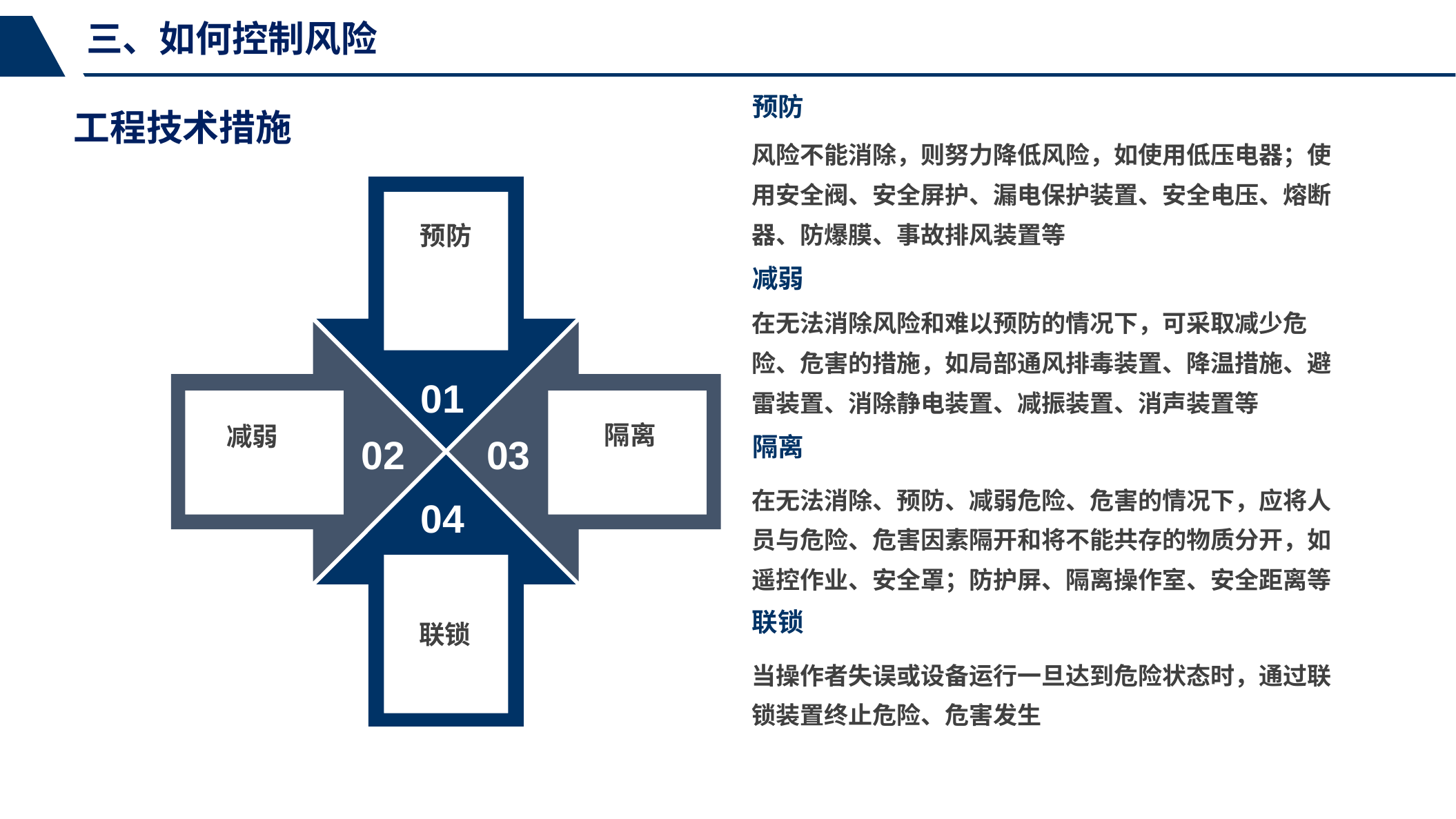

三、如何控制风险

预防
工程技术措施
风险不能消除，则努力降低风险，如使用低压电器；使用安全阀、安全屏护、漏电保护装置、安全电压、熔断器、防爆膜、事故排风装置等

预防
减弱
在无法消除风险和难以预防的情况下，可采取减少危险、危害的措施，如局部通风排毒装置、降温措施、避雷装置、消除静电装置、减振装置、消声装置等

01
隔离
减弱
02
03
隔离

在无法消除、预防、减弱危险、危害的情况下，应将人员与危险、危害因素隔开和将不能共存的物质分开，如遥控作业、安全罩；防护屏、隔离操作室、安全距离等
04
联锁
联锁
当操作者失误或设备运行一旦达到危险状态时，通过联锁装置终止危险、危害发生